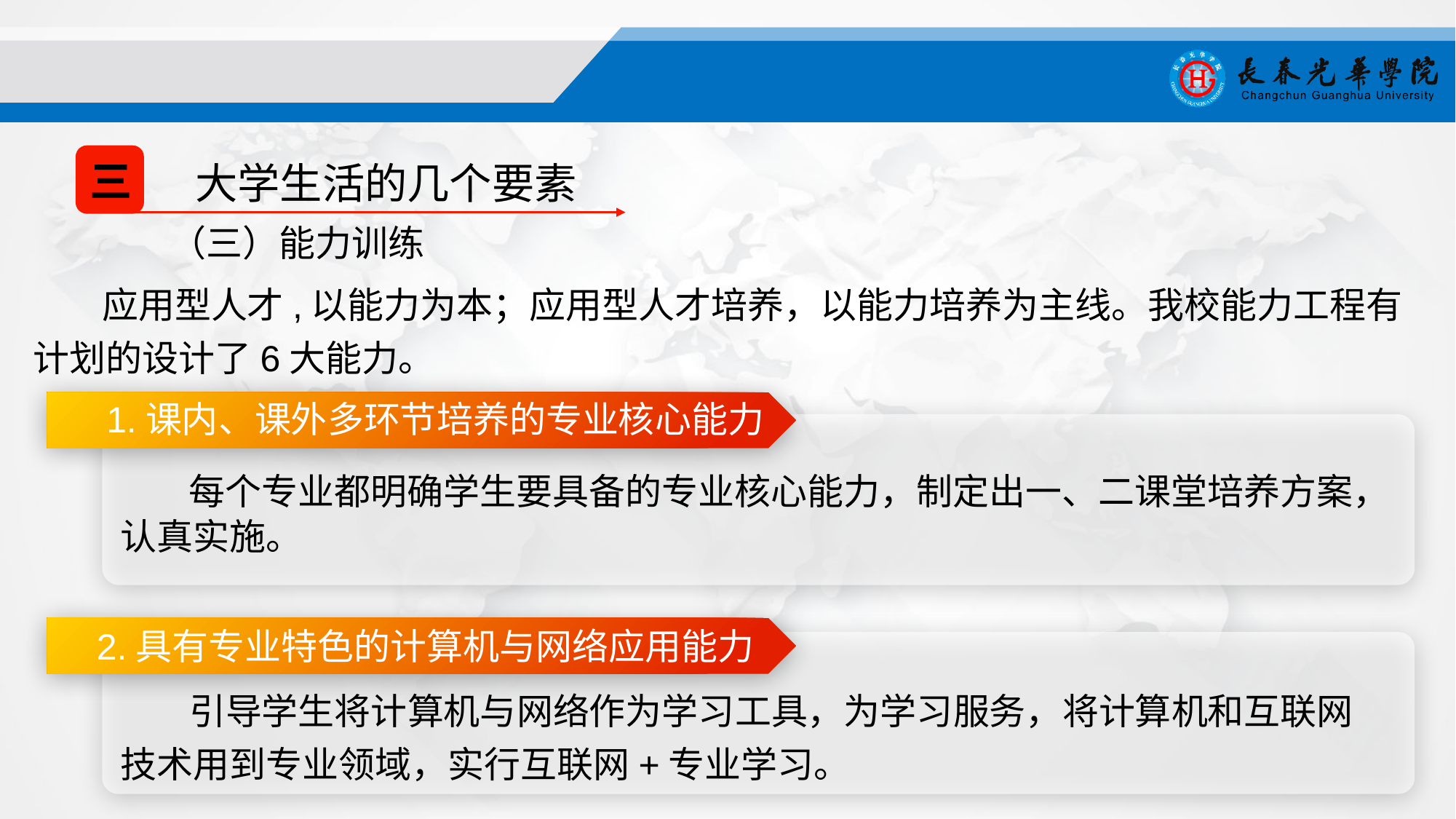

三
大学生活的几个要素
（三）能力训练
应用型人才,以能力为本；应用型人才培养，以能力培养为主线。我校能力工程有计划的设计了6大能力。
1.课内、课外多环节培养的专业核心能力

每个专业都明确学生要具备的专业核心能力，制定出一、二课堂培养方案，认真实施。

2.具有专业特色的计算机与网络应用能力

引导学生将计算机与网络作为学习工具，为学习服务，将计算机和互联网技术用到专业领域，实行互联网+专业学习。